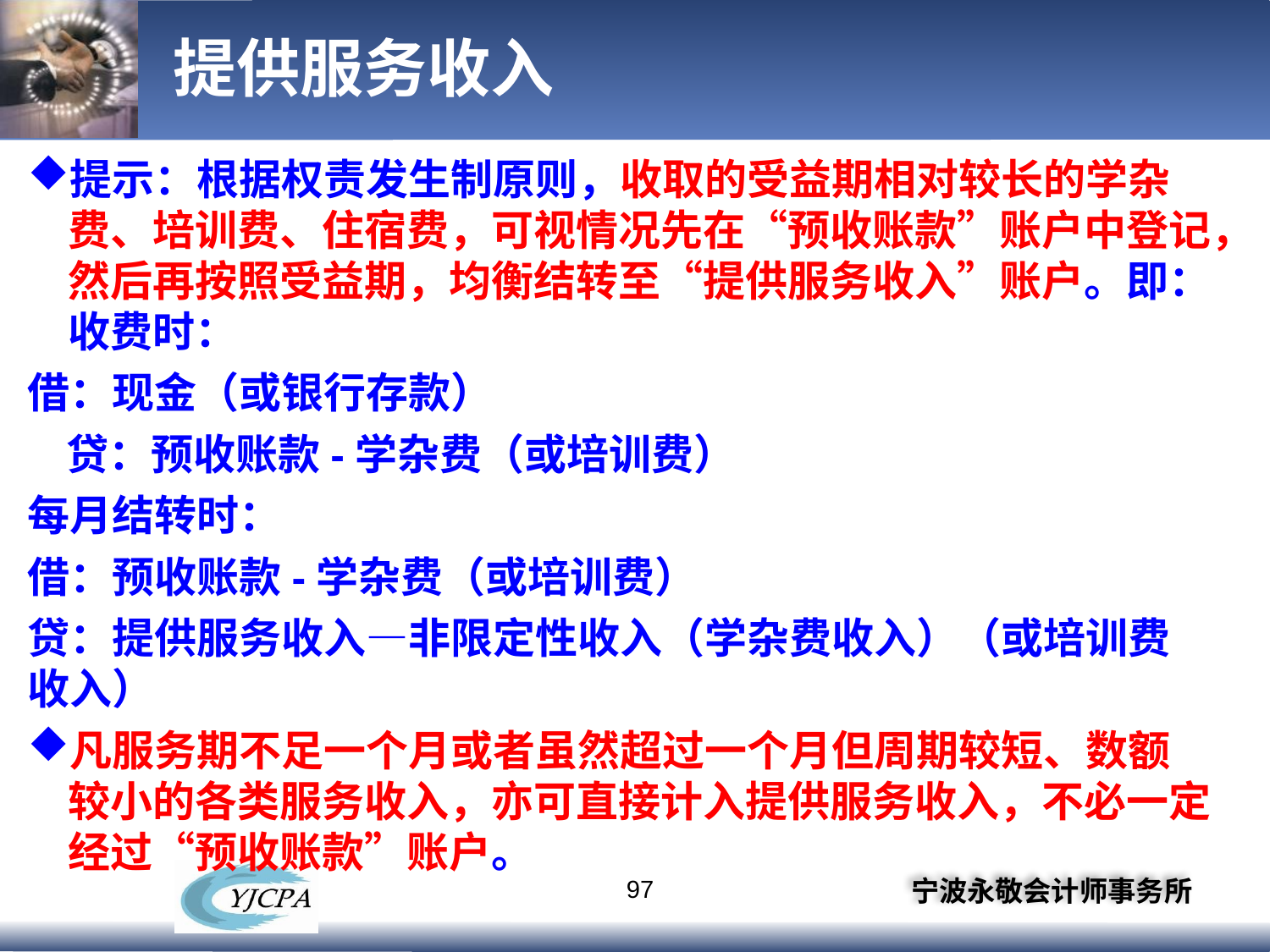

# 提供服务收入
提示：根据权责发生制原则，收取的受益期相对较长的学杂费、培训费、住宿费，可视情况先在“预收账款”账户中登记，然后再按照受益期，均衡结转至“提供服务收入”账户。即：收费时：
借：现金（或银行存款）
   贷：预收账款-学杂费（或培训费）
每月结转时：
借：预收账款-学杂费（或培训费）
贷：提供服务收入—非限定性收入（学杂费收入）（或培训费收入）
凡服务期不足一个月或者虽然超过一个月但周期较短、数额较小的各类服务收入，亦可直接计入提供服务收入，不必一定经过“预收账款”账户。